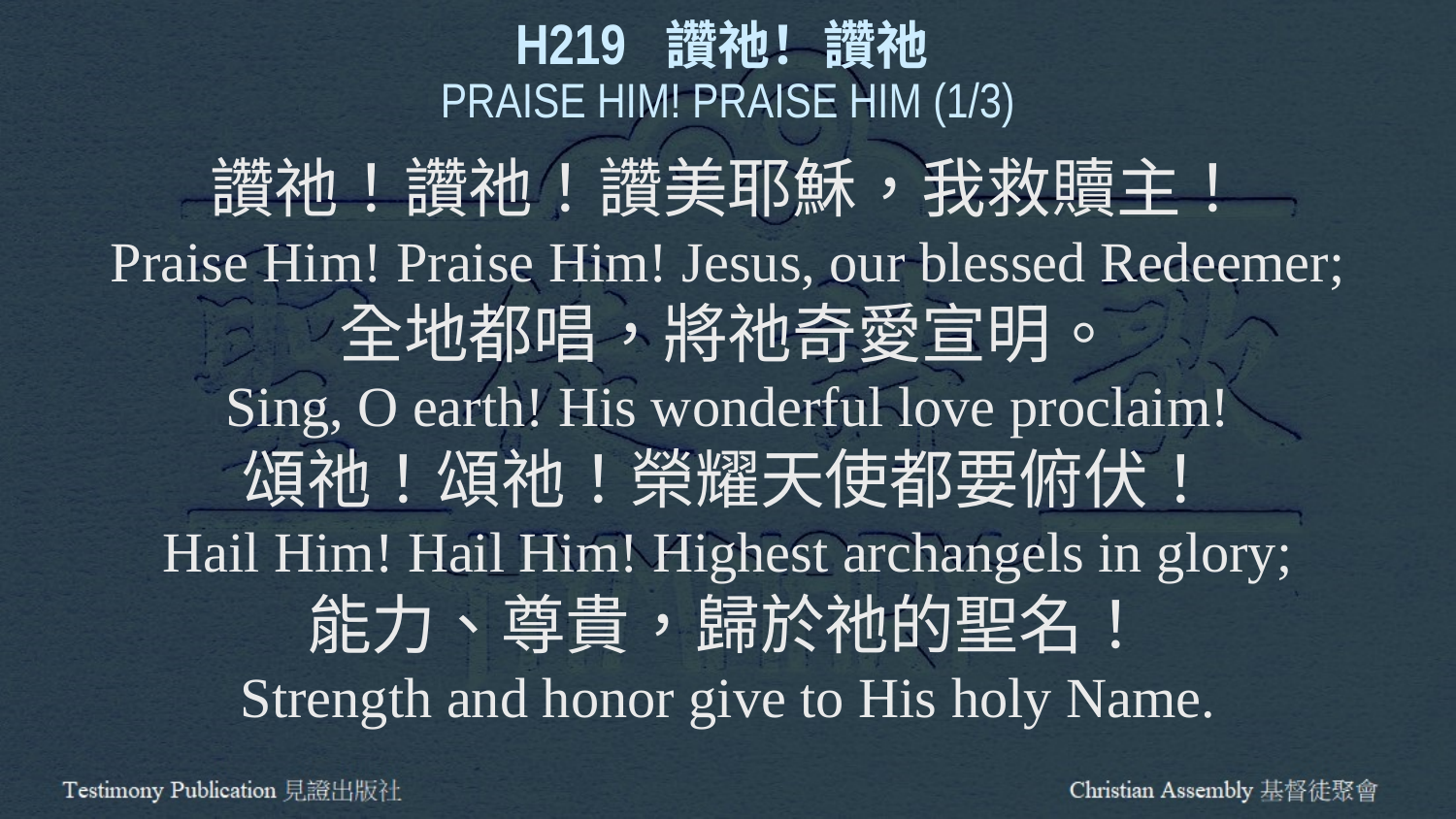

H219  讚祂！讚祂
PRAISE HIM! PRAISE HIM (1/3)
讚祂！讚祂！讚美耶穌，我救贖主！
Praise Him! Praise Him! Jesus, our blessed Redeemer;
全地都唱，將祂奇愛宣明。
Sing, O earth! His wonderful love proclaim!
頌祂！頌祂！榮耀天使都要俯伏！
Hail Him! Hail Him! Highest archangels in glory;
能力、尊貴，歸於祂的聖名！
Strength and honor give to His holy Name.